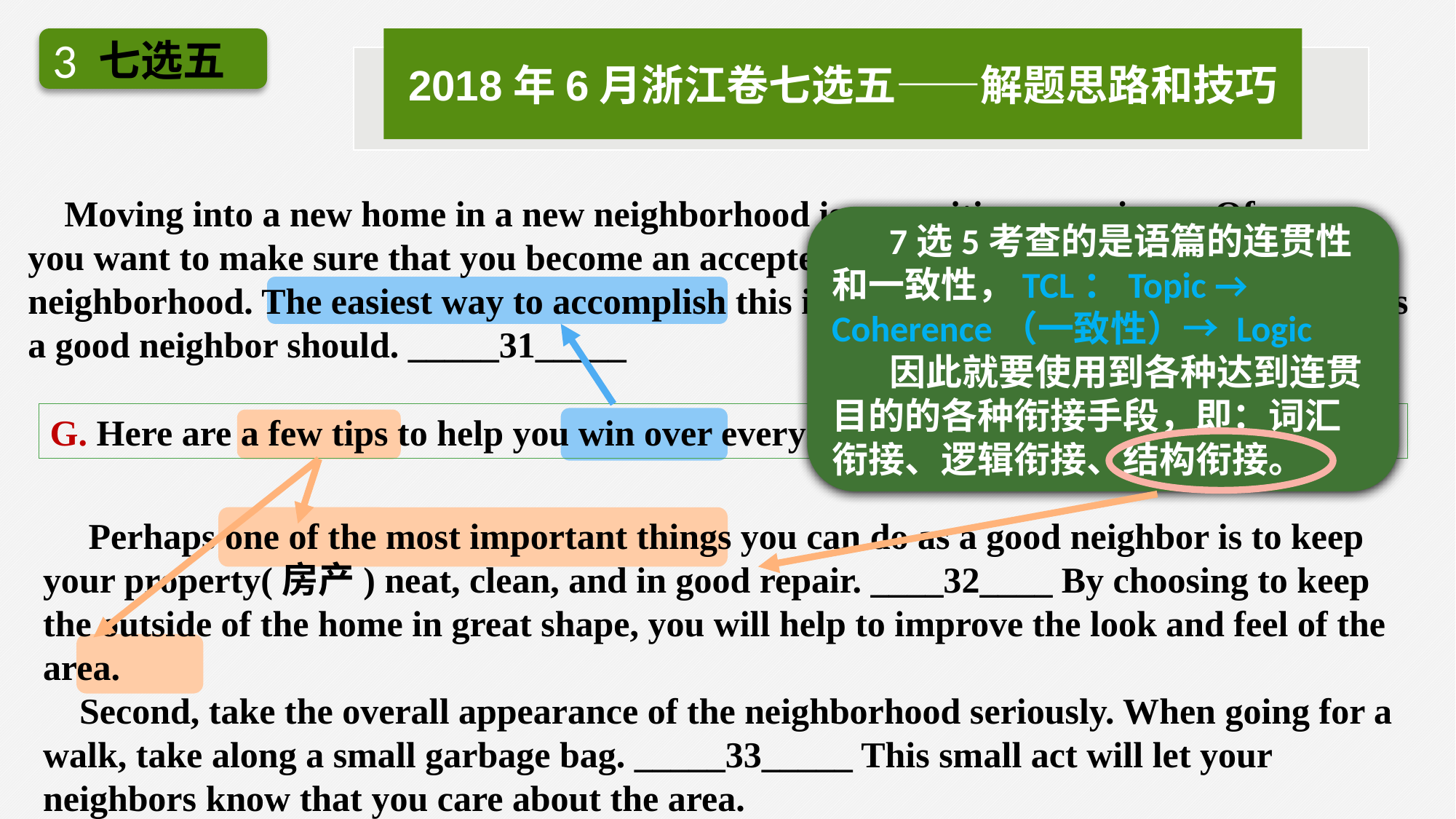

3
七选五
2018年6月浙江卷七选五——解题思路和技巧

    Moving into a new home in a new neighborhood is an exciting experience. Of course, you want to make sure that you become an accepted and valuable part of your neighborhood. The easiest way to accomplish this is to make sure you conduct yourself as a good neighbor should. _____31_____
       7选5考查的是语篇的连贯性和一致性，TCL：Topic → Coherence（一致性）→ Logic
      因此就要使用到各种达到连贯目的的各种衔接手段，即：词汇衔接、逻辑衔接、结构衔接。

G. Here are a few tips to help you win over everyone in the neighborhood quickly.

     Perhaps one of the most important things you can do as a good neighbor is to keep your property(房产) neat, clean, and in good repair. ____32____ By choosing to keep the outside of the home in great shape, you will help to improve the look and feel of the area.
    Second, take the overall appearance of the neighborhood seriously. When going for a walk, take along a small garbage bag. _____33_____ This small act will let your neighbors know that you care about the area.